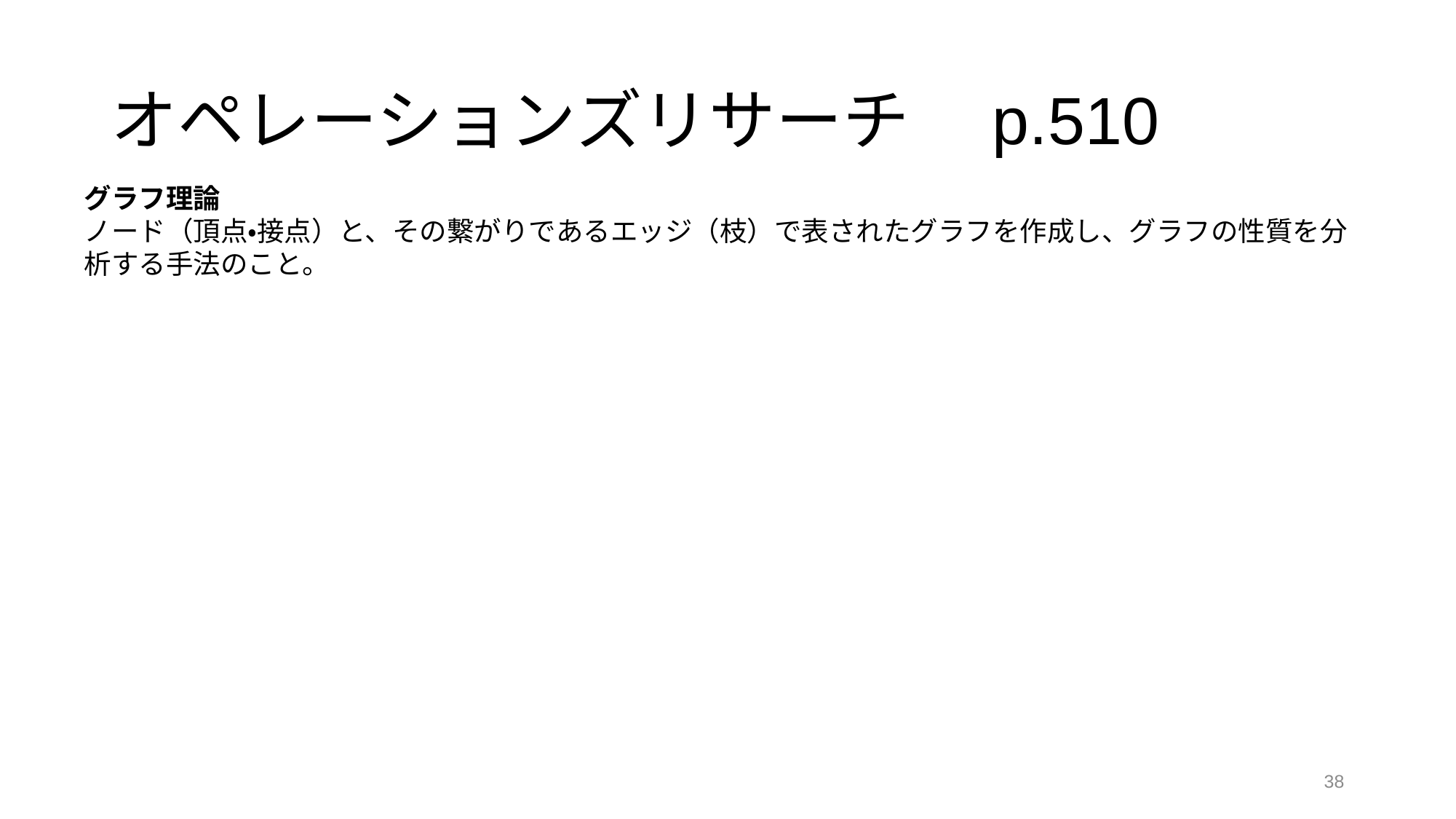

# オペレーションズリサーチ　p.510
グラフ理論
ノード（頂点・接点）と、その繋がりであるエッジ（枝）で表されたグラフを作成し、グラフの性質を分析する手法のこと。

38